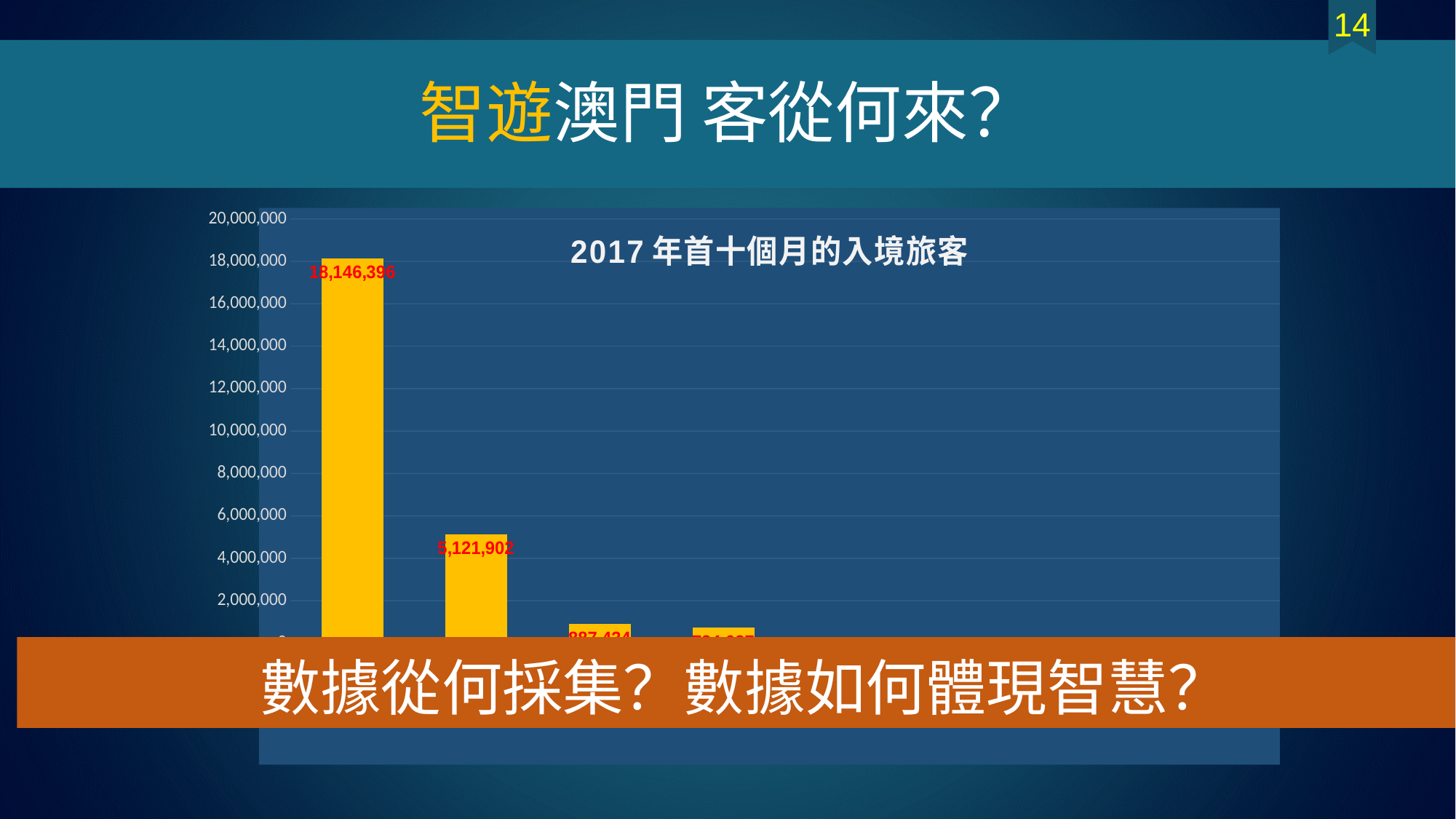

# 智遊澳門 客從何來？

### Chart: 2017年首十個月的入境旅客

| Category | 2017年首十個月的入境旅客人次 |
|---|---|
| 中國內地 | 18146396.0 |
| 香港 | 5121902.0 |
| 台灣 | 887434.0 |
| 韓國 | 724637.0 |
| 美國 | 148824.0 |
| 澳洲 | 71317.0 |
| 加拿大 | 59320.0 |
| 英國 | 46917.0 |
數據從何採集？數據如何體現智慧？